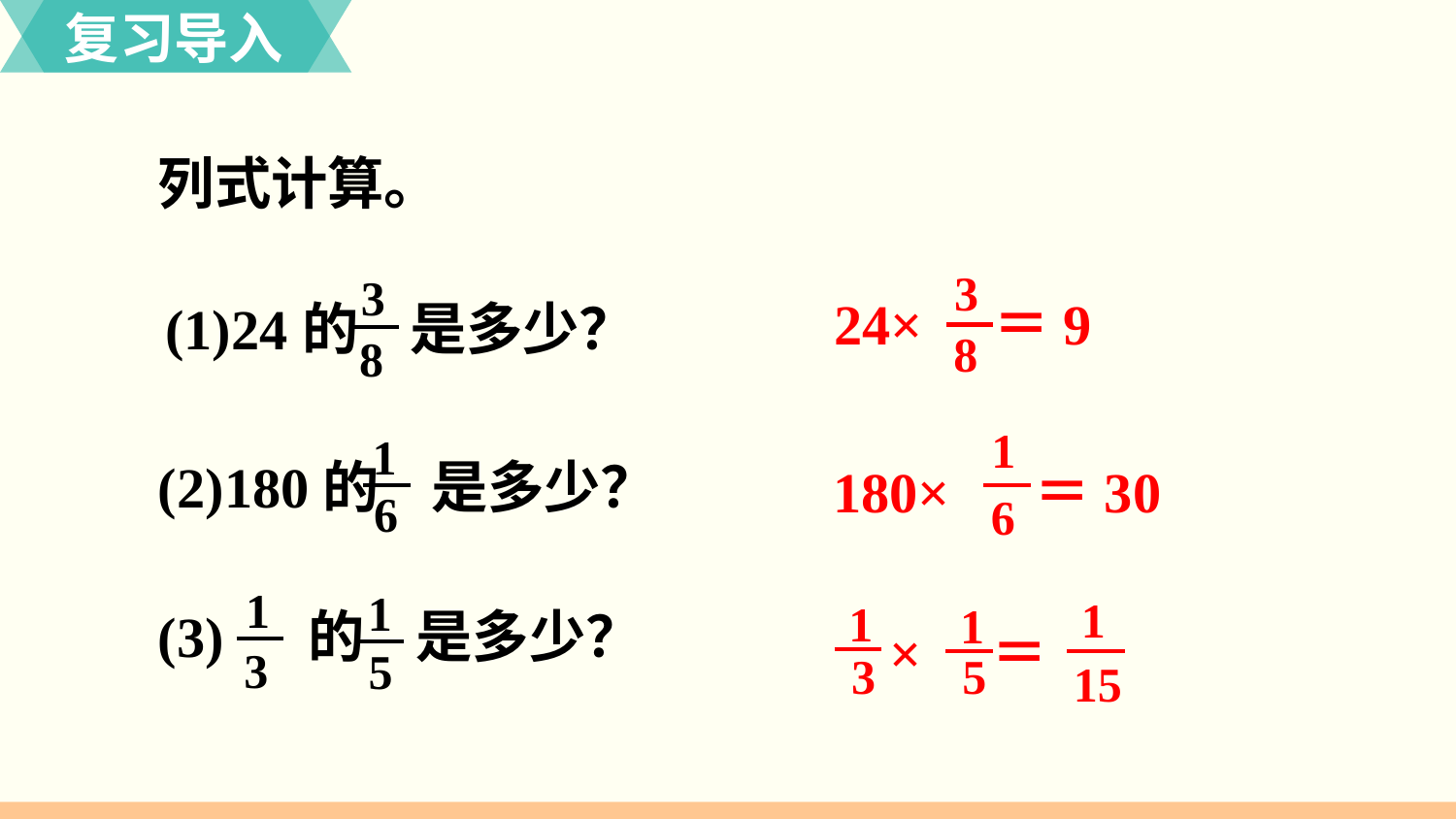

复习导入

列式计算。
3
8
24×    ＝9
3
8
(1)24的    是多少？
1
6
180×     ＝30
1
6
(2)180的    是多少？
1
3
1
5
1
15
1
3
1
5
  ×    ＝
(3)     的    是多少？